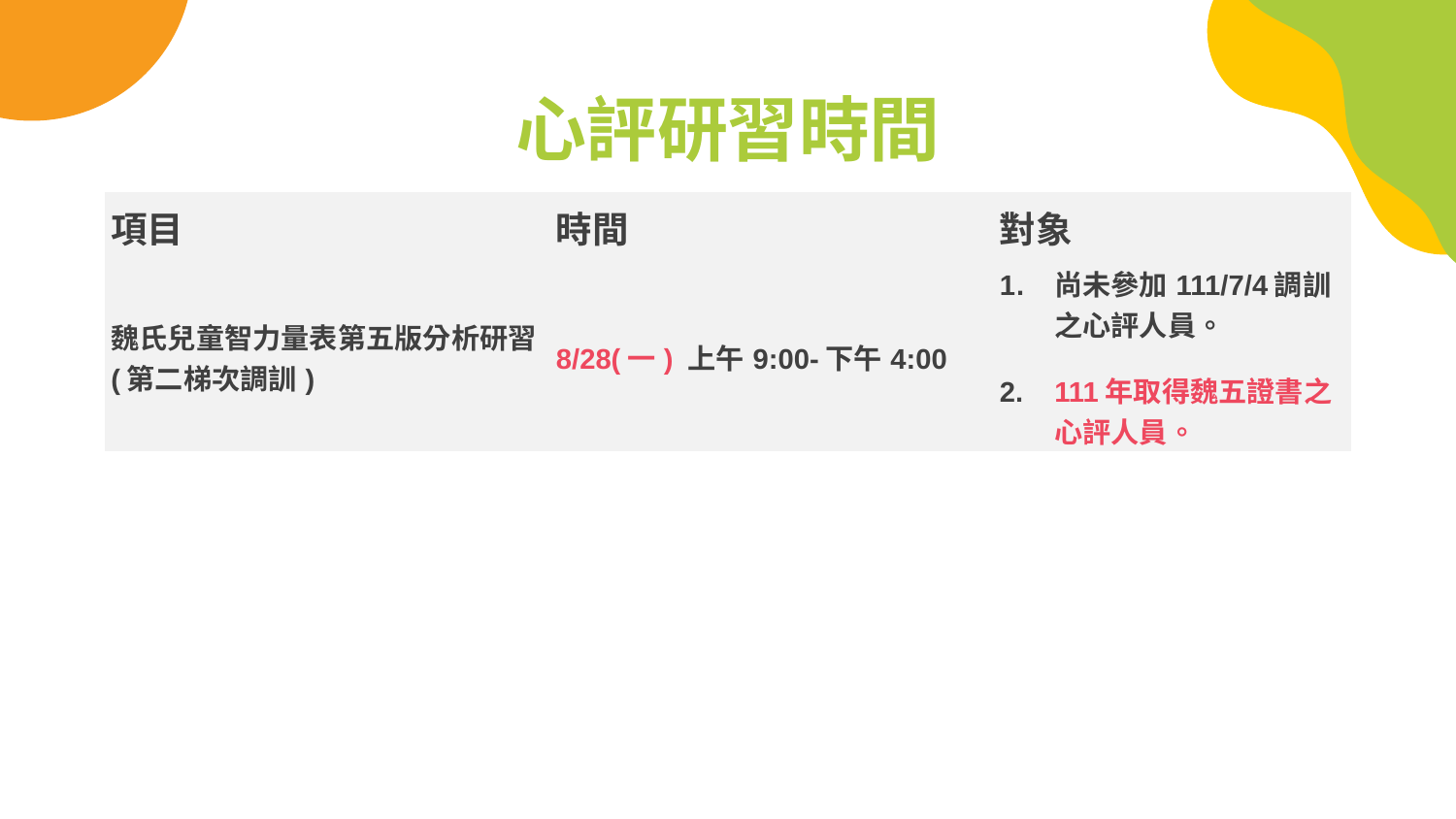

# 心評研習時間
| 項目 | 時間 | 對象 |
| --- | --- | --- |
| 魏氏兒童智力量表第五版分析研習 (第二梯次調訓) | 8/28(一) 上午9:00-下午4:00 | 尚未參加111/7/4調訓之心評人員。 111年取得魏五證書之心評人員。 |